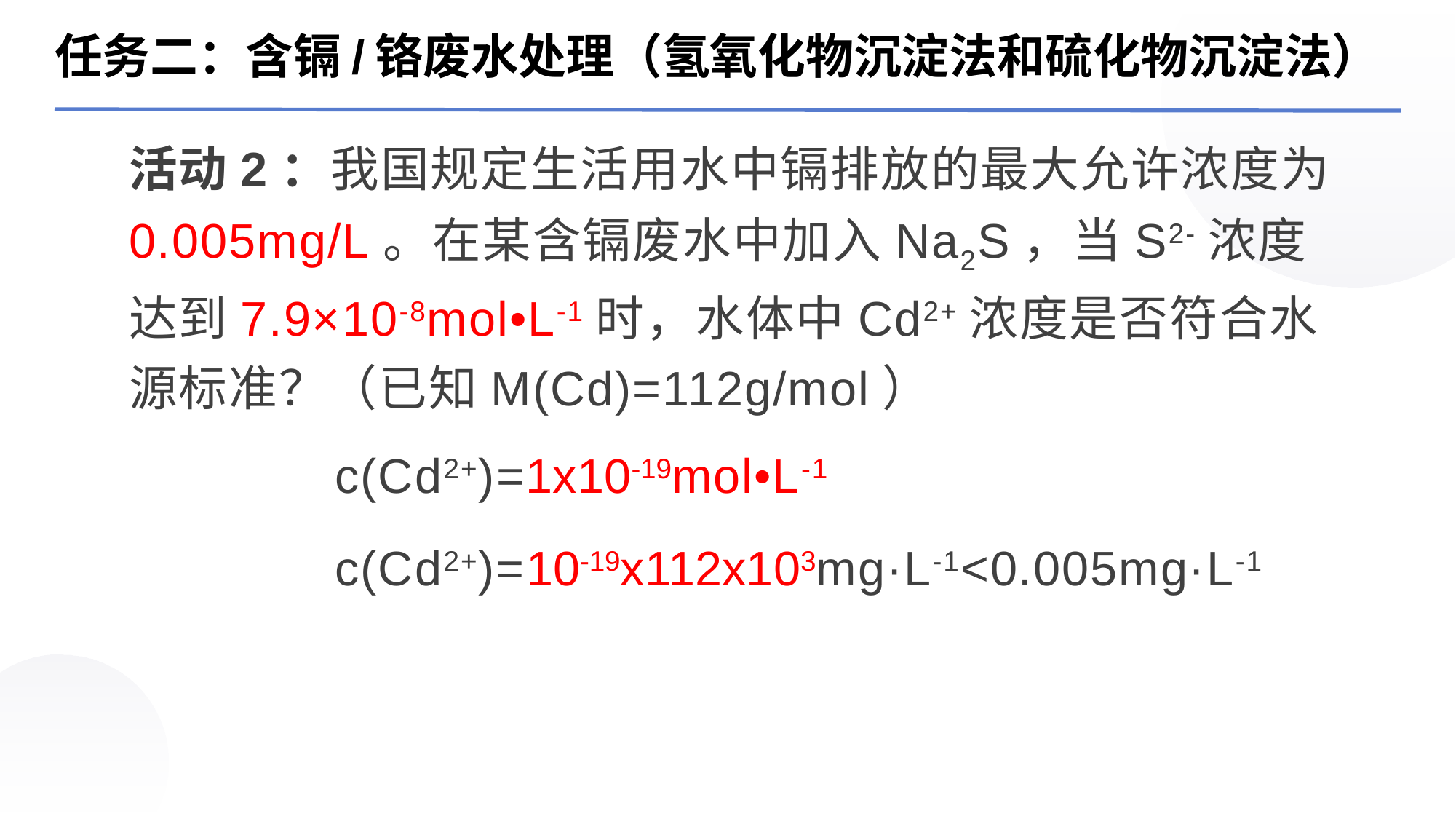

任务二：含镉/铬废水处理（氢氧化物沉淀法和硫化物沉淀法）
活动2：我国规定生活用水中镉排放的最大允许浓度为0.005mg/L。在某含镉废水中加入Na2S，当S2-浓度达到7.9×10-8mol•L-1时，水体中Cd2+浓度是否符合水源标准？（已知M(Cd)=112g/mol）
c(Cd2+)=1x10-19mol•L-1
c(Cd2+)=10-19x112x103mg·L-1<0.005mg·L-1